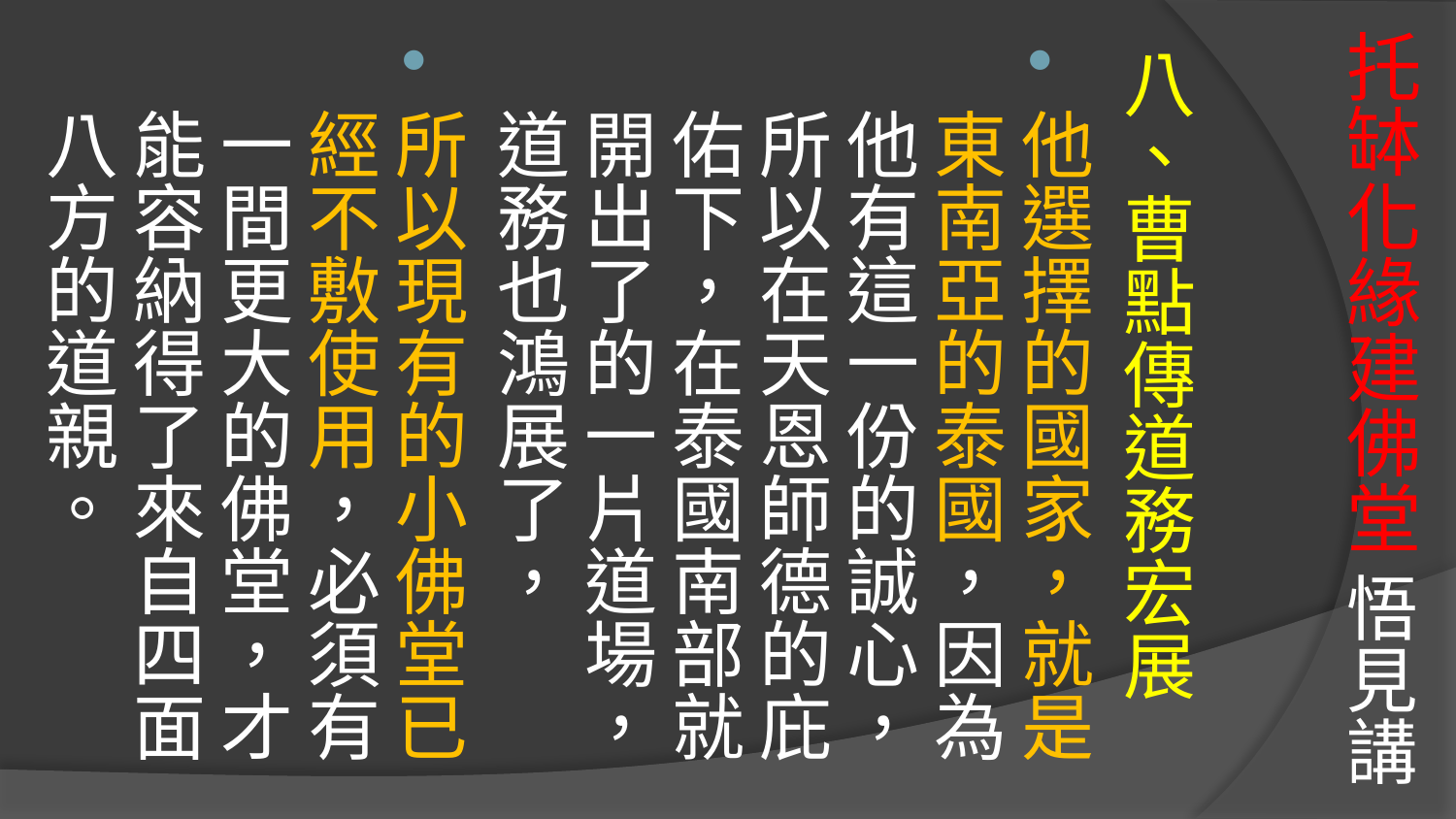

# 托缽化緣建佛堂 悟見講
八、曹點傳道務宏展
他選擇的國家，就是東南亞的泰國，因為他有這一份的誠心，所以在天恩師德的庇佑下，在泰國南部就開出了的一片道場，道務也鴻展了，
所以現有的小佛堂已經不敷使用，必須有一間更大的佛堂，才能容納得了來自四面八方的道親。